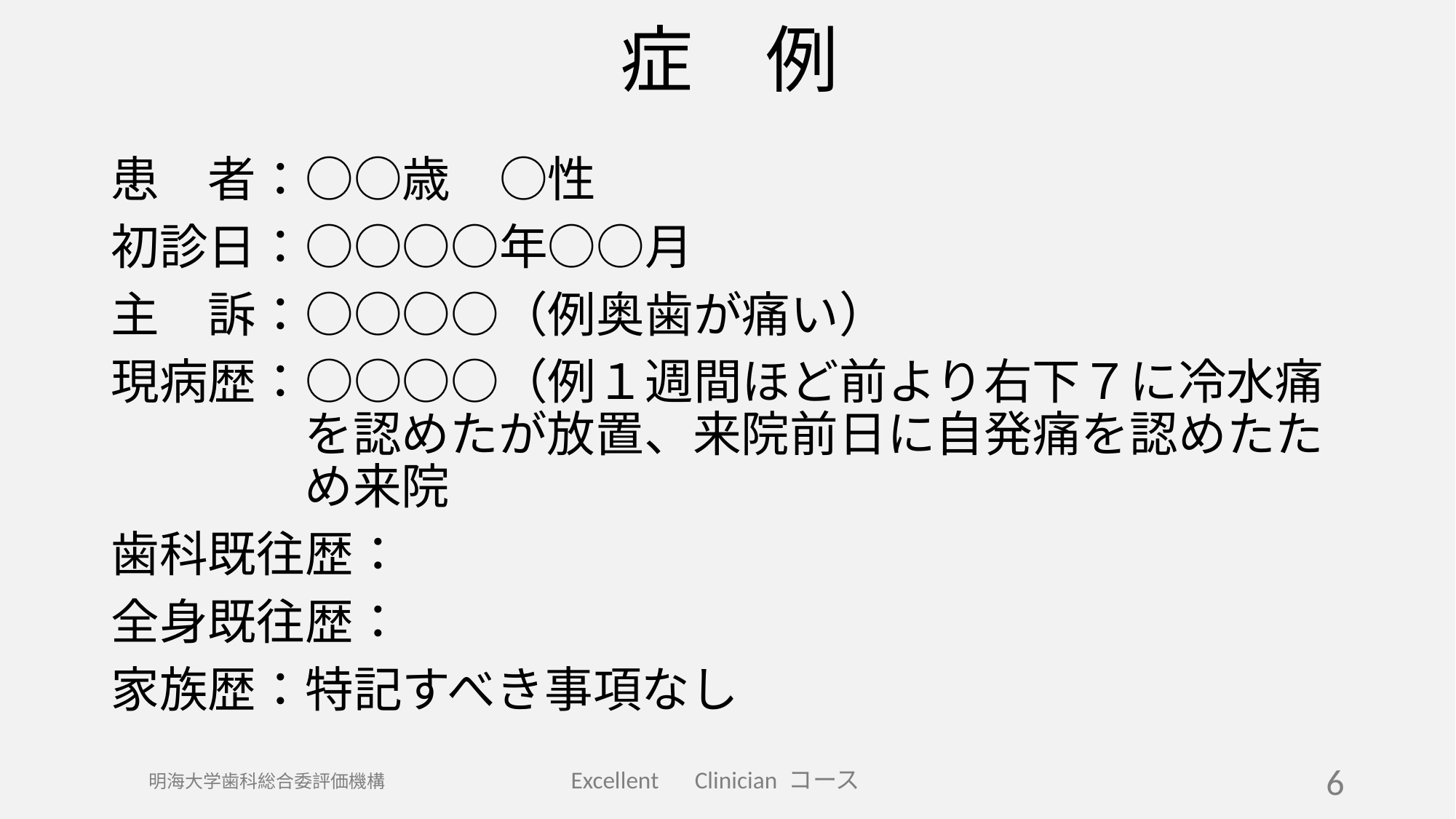

# 症　例
患　者：○○歳　○性
初診日：○○○○年○○月
主　訴：○○○○（例奥歯が痛い）
現病歴：○○○○（例１週間ほど前より右下７に冷水痛を認めたが放置、来院前日に自発痛を認めたため来院
歯科既往歴：
全身既往歴：
家族歴：特記すべき事項なし
明海大学歯科総合委評価機構
6